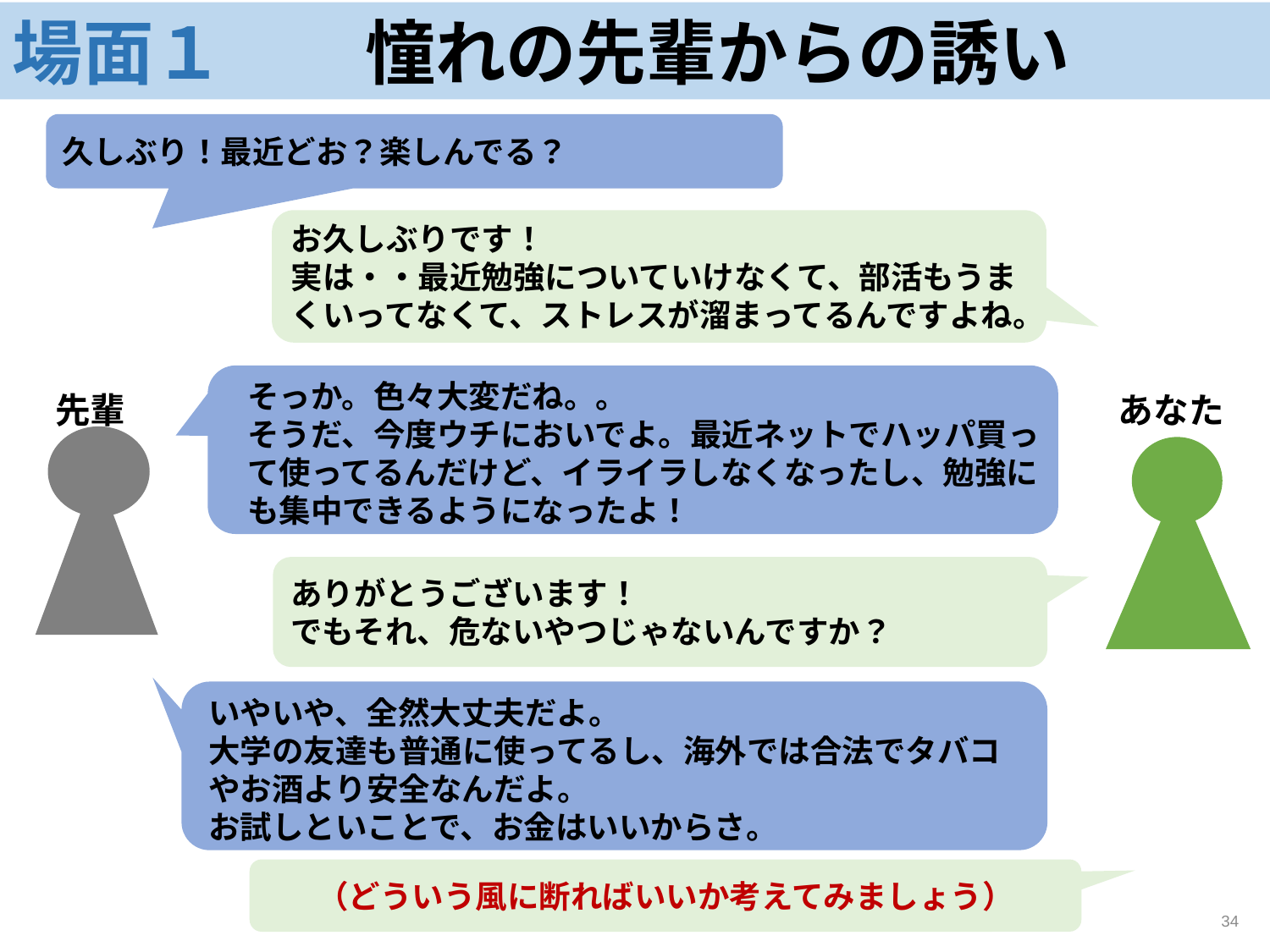

場面１　　憧れの先輩からの誘い
久しぶり！最近どお？楽しんでる？
お久しぶりです！
実は・・最近勉強についていけなくて、部活もうまくいってなくて、ストレスが溜まってるんですよね。

そっか。色々大変だね。。
そうだ、今度ウチにおいでよ。最近ネットでハッパ買って使ってるんだけど、イライラしなくなったし、勉強にも集中できるようになったよ！
あなた
先輩

ありがとうございます！
でもそれ、危ないやつじゃないんですか？

いやいや、全然大丈夫だよ。
大学の友達も普通に使ってるし、海外では合法でタバコやお酒より安全なんだよ。
お試しといことで、お金はいいからさ。
（どういう風に断ればいいか考えてみましょう）
34